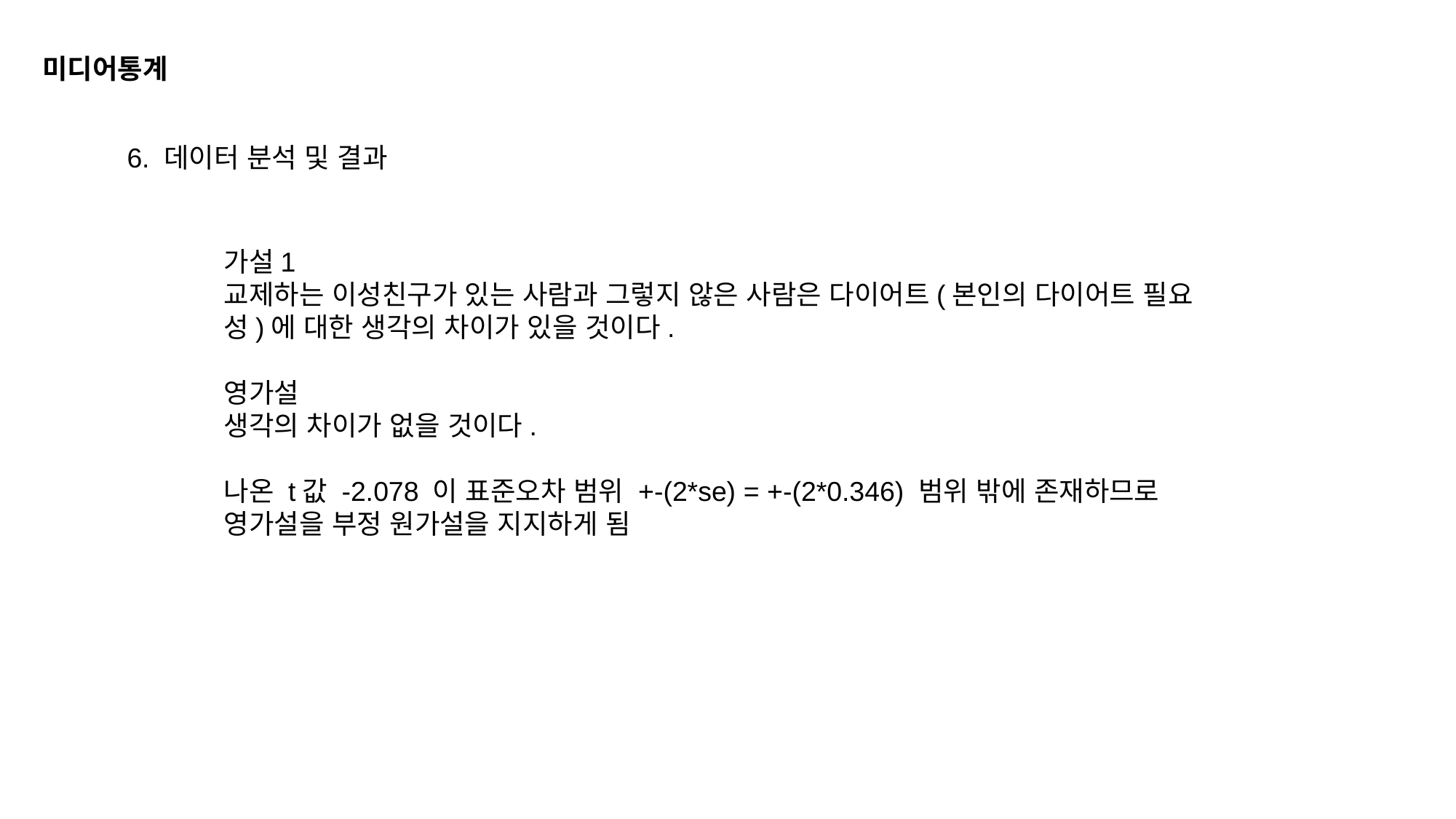

미디어통계
6. 데이터 분석 및 결과
가설1
교제하는 이성친구가 있는 사람과 그렇지 않은 사람은 다이어트(본인의 다이어트 필요성)에 대한 생각의 차이가 있을 것이다.

영가설
생각의 차이가 없을 것이다.

나온 t값 -2.078 이 표준오차 범위 +-(2*se) = +-(2*0.346) 범위 밖에 존재하므로 영가설을 부정 원가설을 지지하게 됨